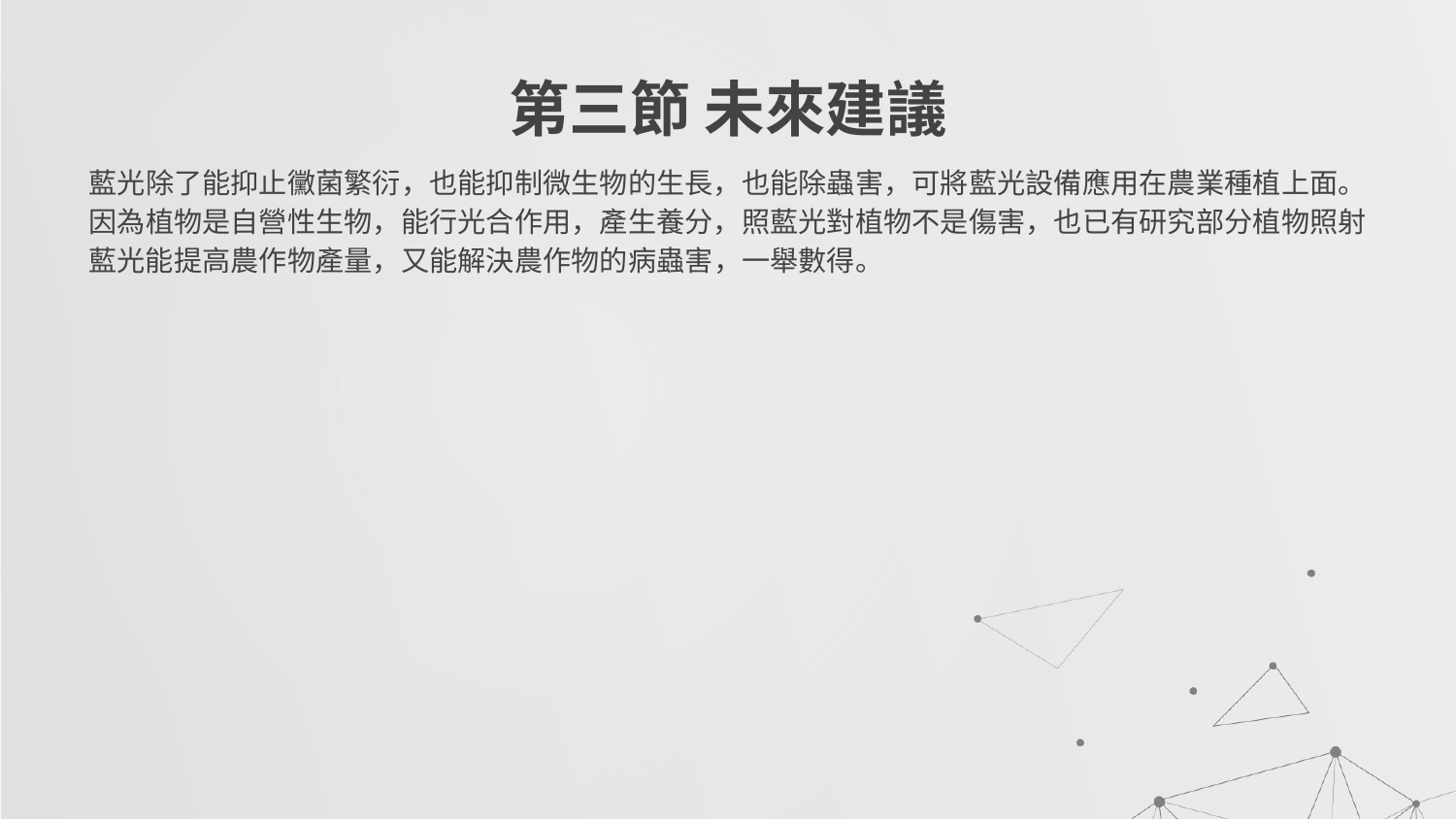

# 第三節 未來建議
藍光除了能抑止黴菌繁衍，也能抑制微生物的生長，也能除蟲害，可將藍光設備應用在農業種植上面。
因為植物是自營性生物，能行光合作用，產生養分，照藍光對植物不是傷害，也已有研究部分植物照射藍光能提高農作物產量，又能解決農作物的病蟲害，一舉數得。